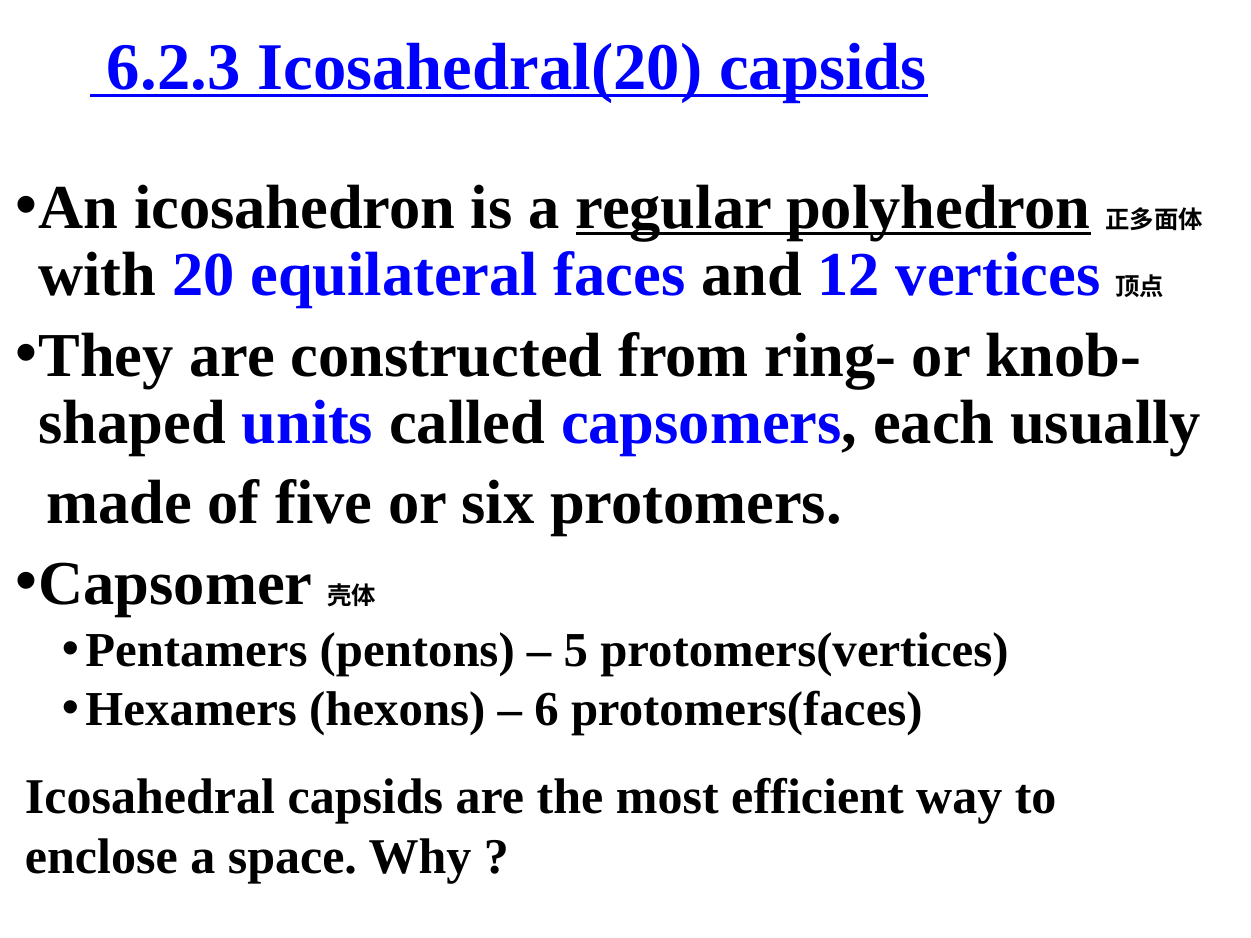

# 6.2.3 Icosahedral(20) capsids
An icosahedron is a regular polyhedron正多面体with 20 equilateral faces and 12 vertices顶点
They are constructed from ring- or knob-shaped units called capsomers, each usually
  made of five or six protomers.
Capsomer壳体
Pentamers (pentons) – 5 protomers(vertices)
Hexamers (hexons) – 6 protomers(faces)
Icosahedral capsids are the most efficient way to enclose a space. Why ?